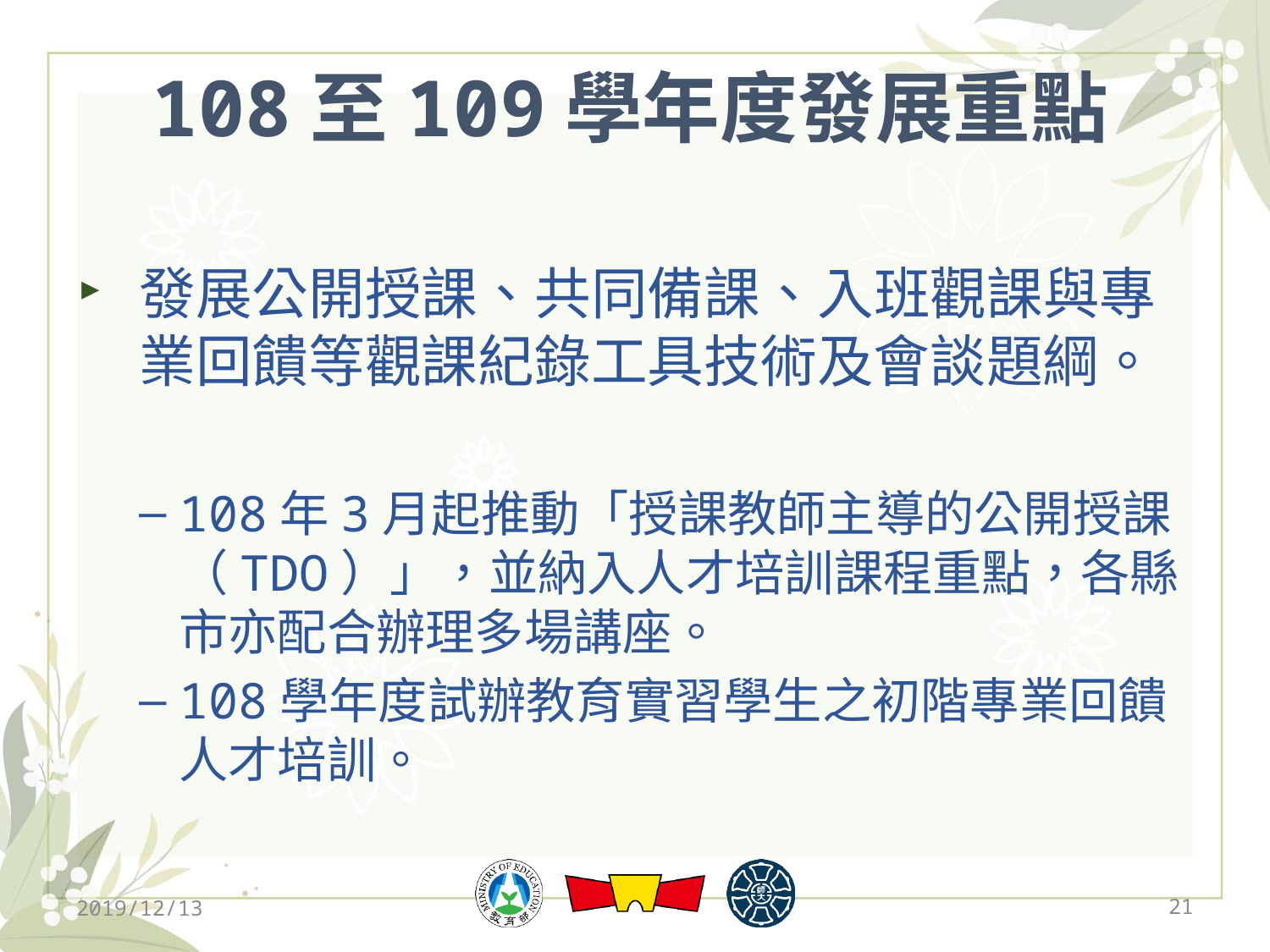

# 108至109學年度發展重點
發展公開授課、共同備課、入班觀課與專業回饋等觀課紀錄工具技術及會談題綱。

108年3月起推動「授課教師主導的公開授課（TDO）」，並納入人才培訓課程重點，各縣市亦配合辦理多場講座。
108學年度試辦教育實習學生之初階專業回饋人才培訓。

2019/12/13
21